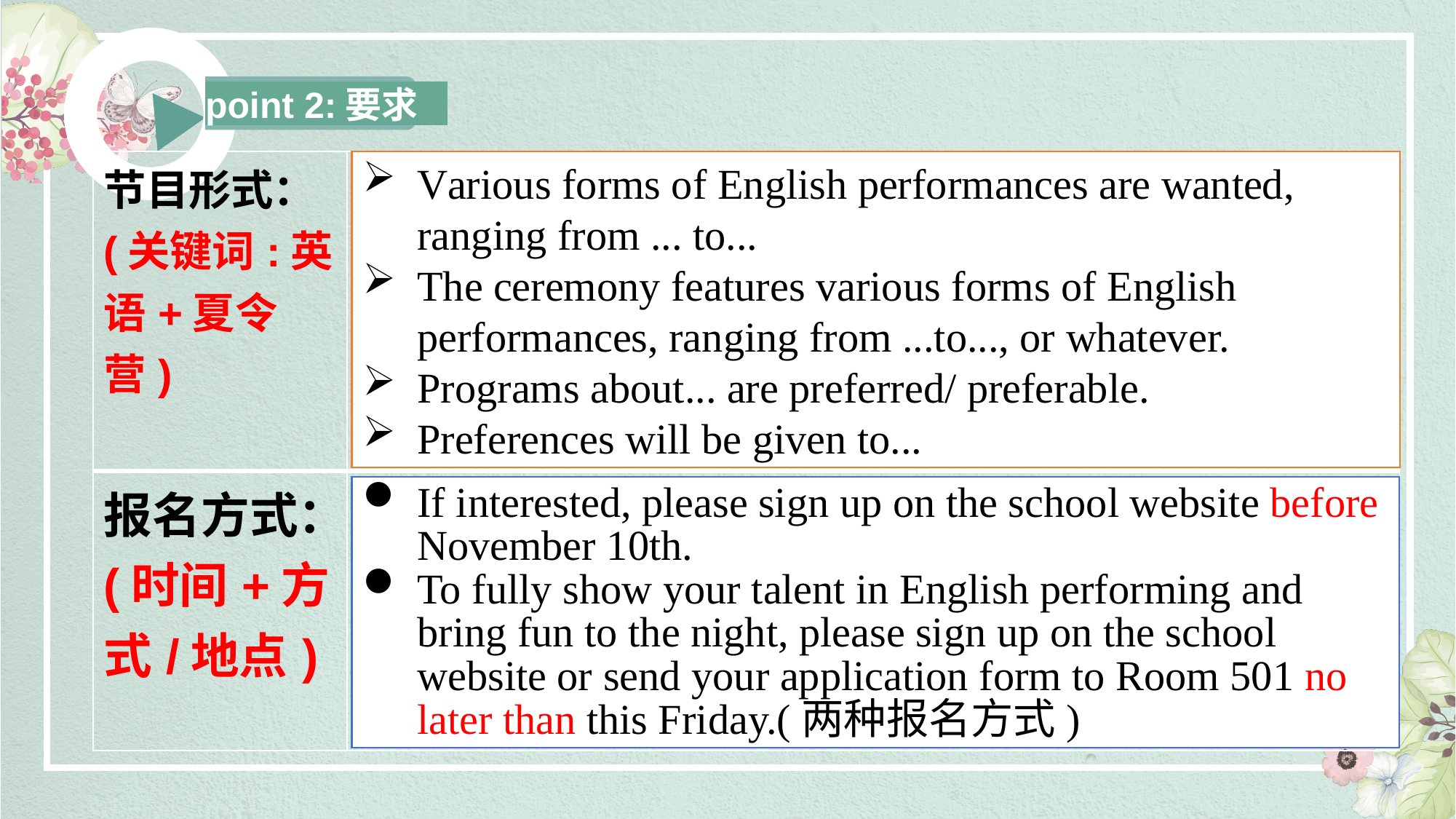

point 2:要求

| 节目形式： (关键词:英语+夏令营) |  |
| --- | --- |
| 报名方式： (时间+方式/地点) |  |
Various forms of English performances are wanted, ranging from ... to...
The ceremony features various forms of English performances, ranging from ...to..., or whatever.
Programs about... are preferred/ preferable.
Preferences will be given to...
If interested, please sign up on the school website before November 10th.
To fully show your talent in English performing and bring fun to the night, please sign up on the school website or send your application form to Room 501 no later than this Friday.(两种报名方式)